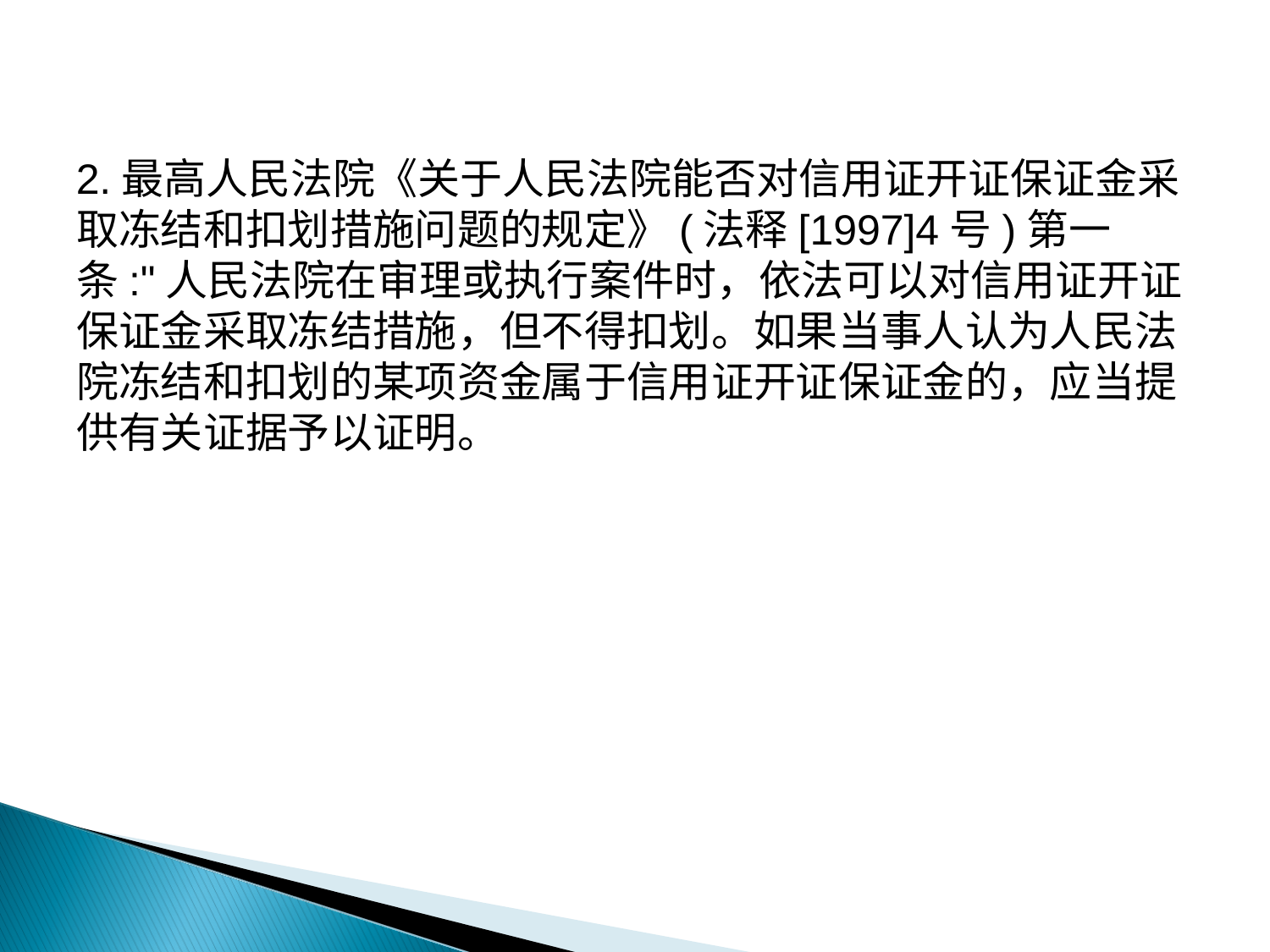

2.最高人民法院《关于人民法院能否对信用证开证保证金采取冻结和扣划措施问题的规定》(法释[1997]4号)第一条:"人民法院在审理或执行案件时，依法可以对信用证开证保证金采取冻结措施，但不得扣划。如果当事人认为人民法院冻结和扣划的某项资金属于信用证开证保证金的，应当提供有关证据予以证明。